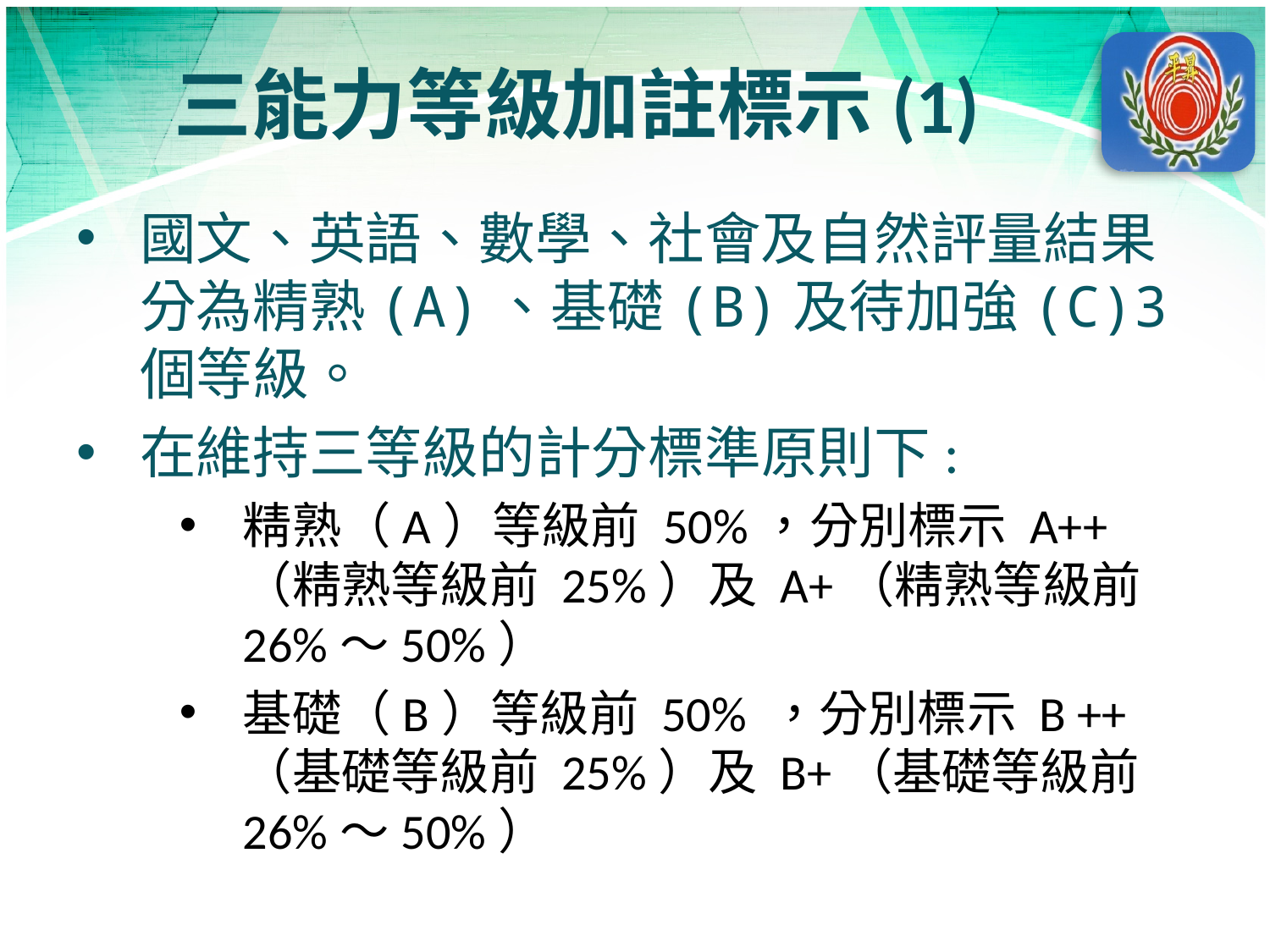

# 三能力等級加註標示(1)
國文、英語、數學、社會及自然評量結果分為精熟(A)、基礎(B)及待加強(C)3個等級。
在維持三等級的計分標準原則下:
精熟（A）等級前 50%，分別標示 A++（精熟等級前 25%）及 A+（精熟等級前 26%～50%）
基礎（B）等級前 50% ，分別標示 B ++（基礎等級前 25%）及 B+（基礎等級前 26%～50%）